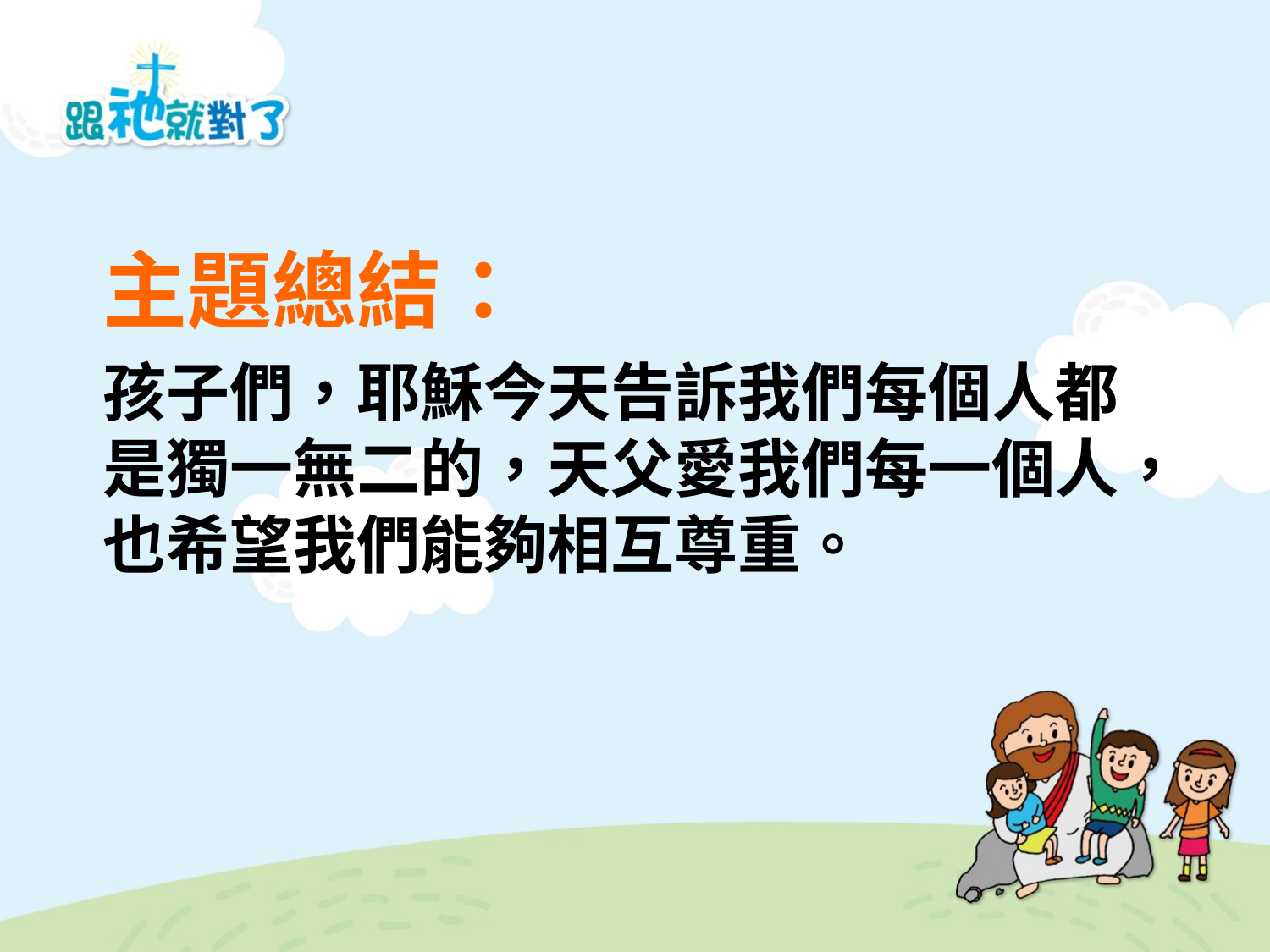

主題總結：
孩子們，耶穌今天告訴我們每個人都是獨一無二的，天父愛我們每一個人，也希望我們能夠相互尊重。